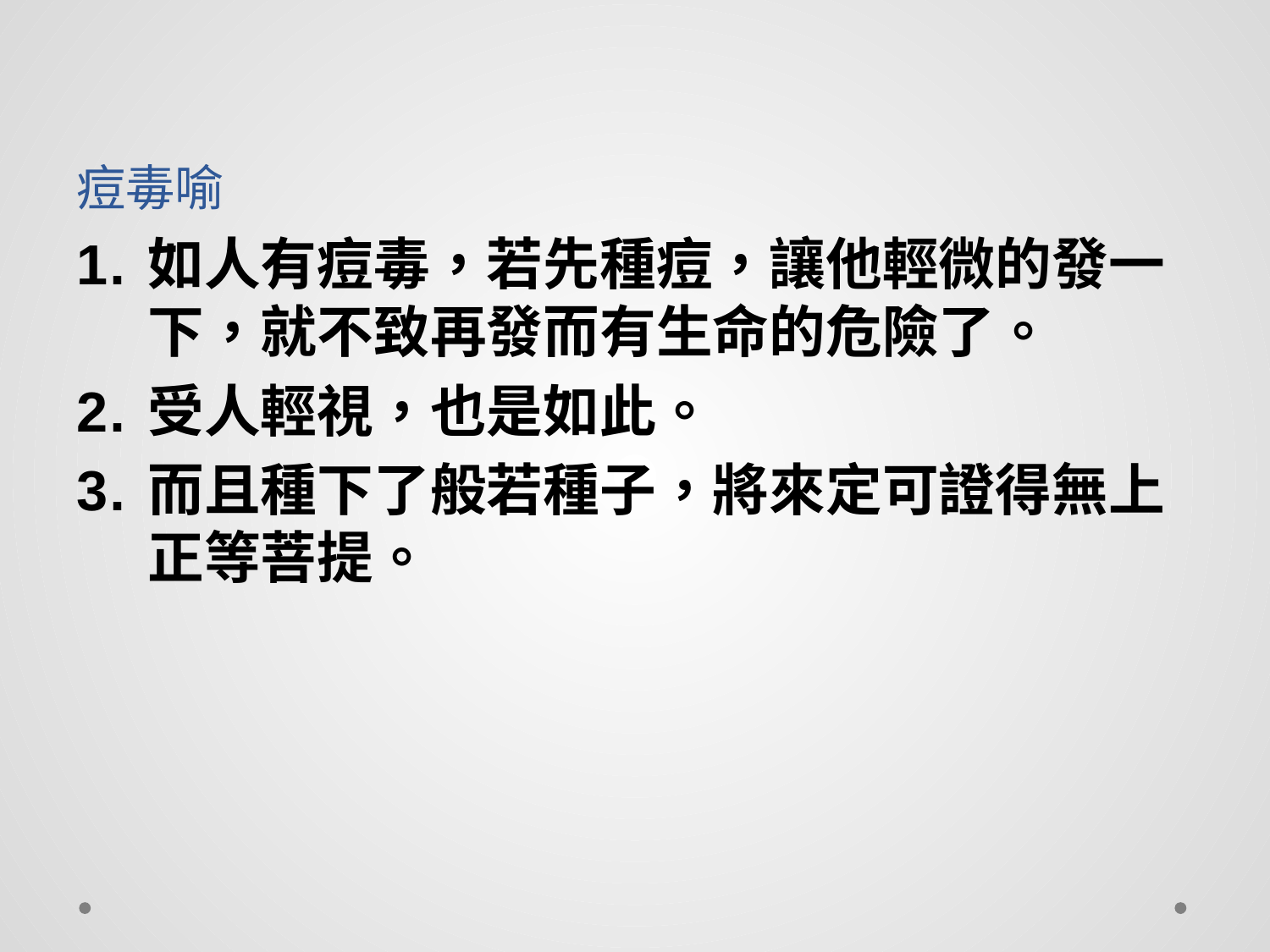

# 痘毒喻
如人有痘毒，若先種痘，讓他輕微的發一下，就不致再發而有生命的危險了。
受人輕視，也是如此。
而且種下了般若種子，將來定可證得無上正等菩提。